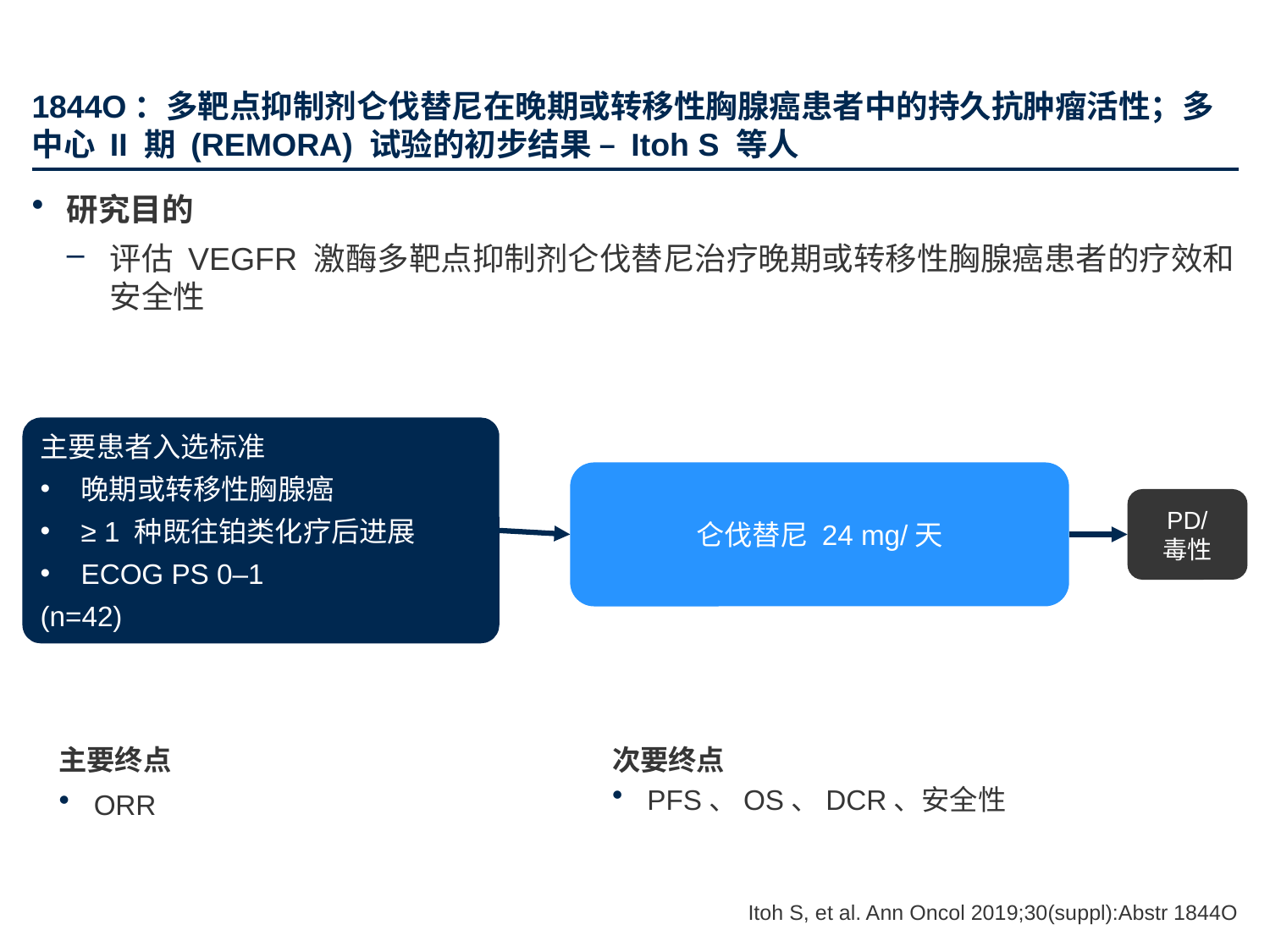

# 1844O：多靶点抑制剂仑伐替尼在晚期或转移性胸腺癌患者中的持久抗肿瘤活性；多中心 II 期 (REMORA) 试验的初步结果 – Itoh S 等人
研究目的
评估 VEGFR 激酶多靶点抑制剂仑伐替尼治疗晚期或转移性胸腺癌患者的疗效和安全性
主要患者入选标准
晚期或转移性胸腺癌
≥ 1 种既往铂类化疗后进展
ECOG PS 0–1
(n=42)
仑伐替尼 24 mg/天
PD/
毒性
主要终点
ORR

次要终点
PFS、OS、DCR、安全性
Itoh S, et al. Ann Oncol 2019;30(suppl):Abstr 1844O